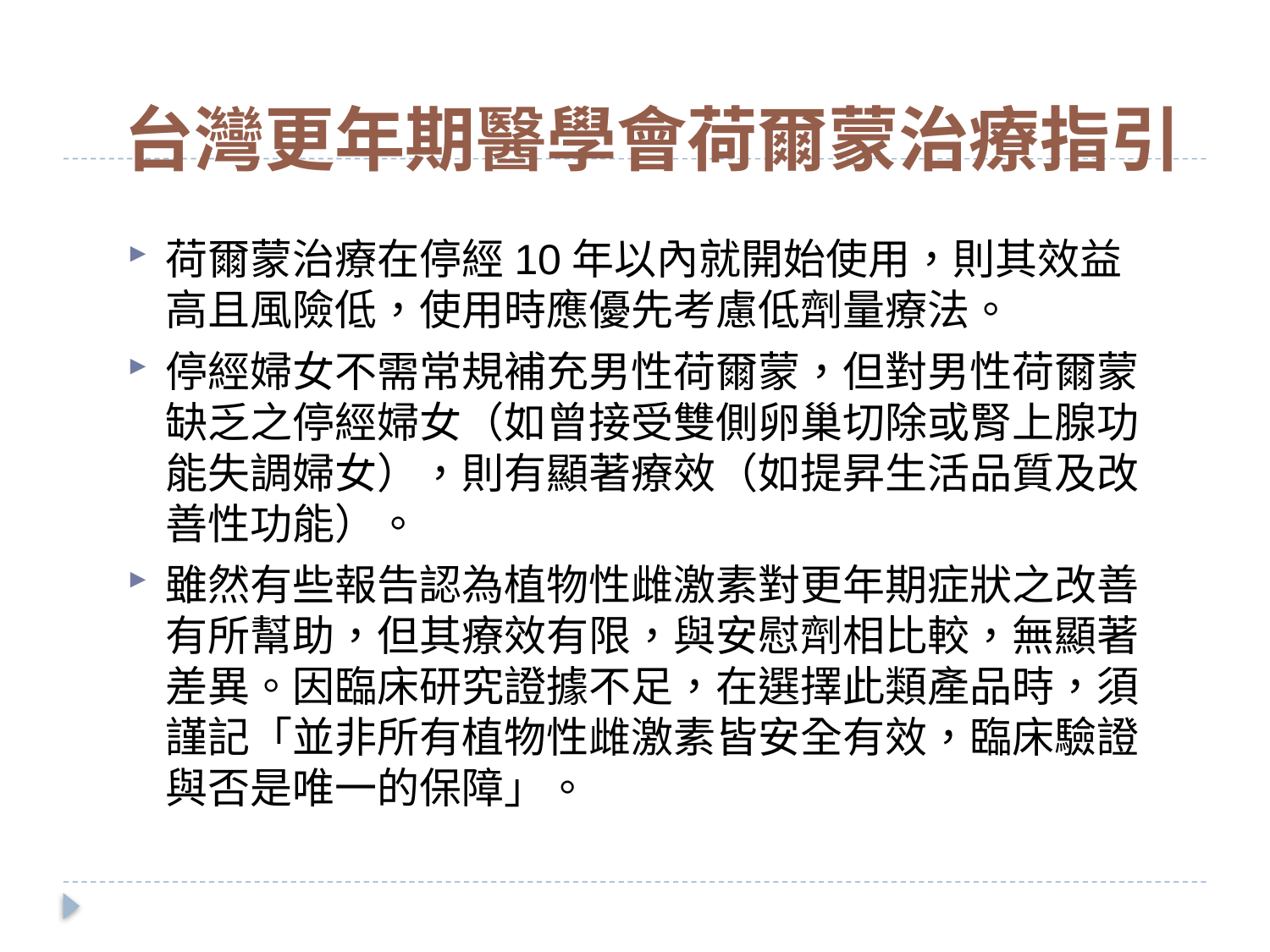

# 台灣更年期醫學會荷爾蒙治療指引
荷爾蒙治療在停經10年以內就開始使用，則其效益高且風險低，使用時應優先考慮低劑量療法。
停經婦女不需常規補充男性荷爾蒙，但對男性荷爾蒙缺乏之停經婦女（如曾接受雙側卵巢切除或腎上腺功能失調婦女），則有顯著療效（如提昇生活品質及改善性功能）。
雖然有些報告認為植物性雌激素對更年期症狀之改善有所幫助，但其療效有限，與安慰劑相比較，無顯著差異。因臨床研究證據不足，在選擇此類產品時，須謹記「並非所有植物性雌激素皆安全有效，臨床驗證與否是唯一的保障」。